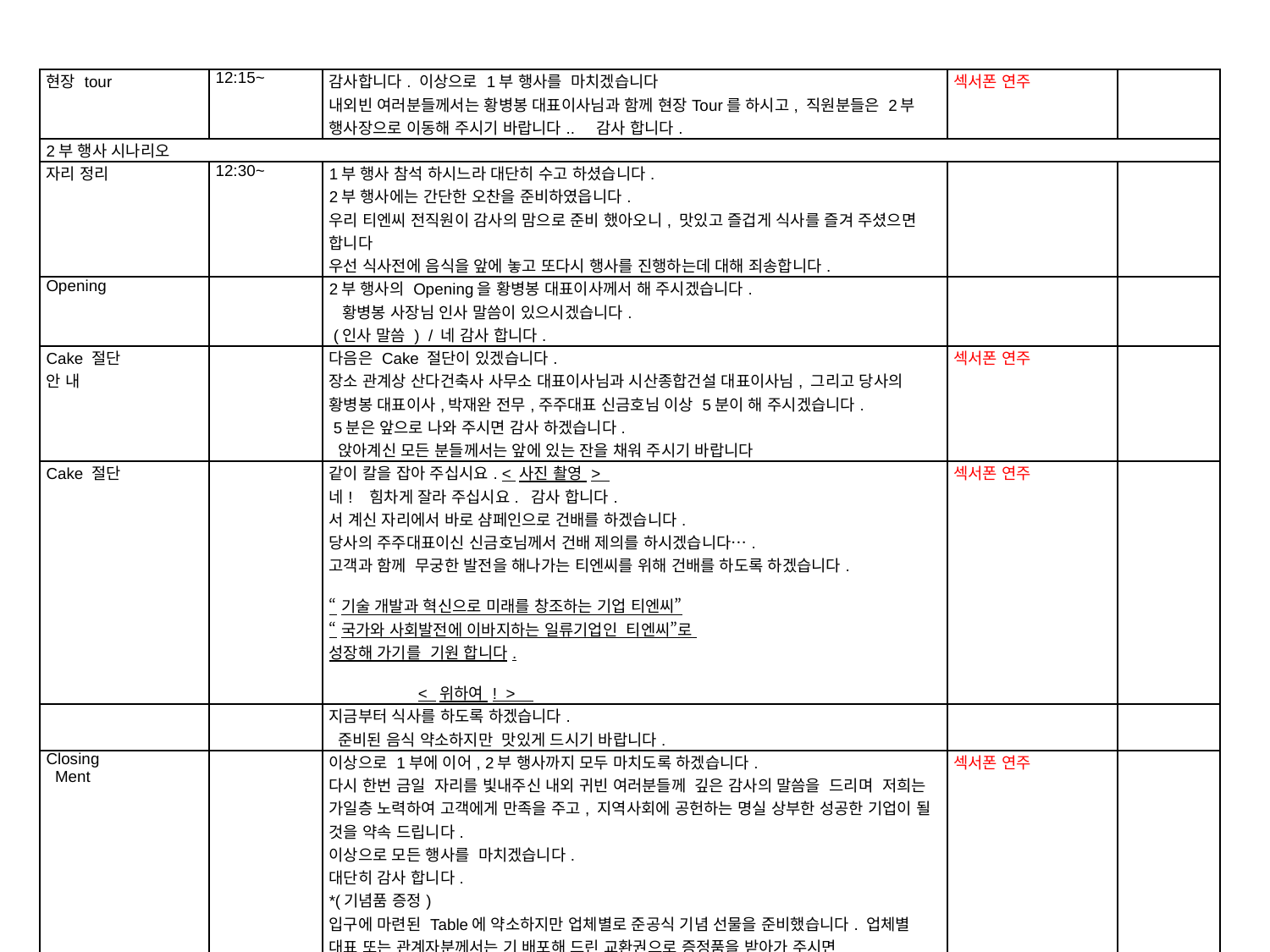

| 현장 tour | 12:15~ | 감사합니다. 이상으로 1부 행사를 마치겠습니다 내외빈 여러분들께서는 황병봉 대표이사님과 함께 현장Tour를 하시고, 직원분들은 2부 행사장으로 이동해 주시기 바랍니다.. 감사 합니다. | 섹서폰 연주 |  |
| --- | --- | --- | --- | --- |
| 2부 행사 시나리오 |  |  |  |  |
| 자리 정리 | 12:30~ | 1부 행사 참석 하시느라 대단히 수고 하셨습니다. 2부 행사에는 간단한 오찬을 준비하였읍니다. 우리 티엔씨 전직원이 감사의 맘으로 준비 했아오니, 맛있고 즐겁게 식사를 즐겨 주셨으면 합니다 우선 식사전에 음식을 앞에 놓고 또다시 행사를 진행하는데 대해 죄송합니다. |  |  |
| Opening |  | 2부 행사의 Opening을 황병봉 대표이사께서 해 주시겠습니다. 황병봉 사장님 인사 말씀이 있으시겠습니다. (인사 말씀 ) / 네 감사 합니다. |  |  |
| Cake 절단 안 내 |  | 다음은 Cake 절단이 있겠습니다. 장소 관계상 산다건축사 사무소 대표이사님과 시산종합건설 대표이사님, 그리고 당사의 황병봉 대표이사,박재완 전무,주주대표 신금호님 이상 5분이 해 주시겠습니다. 5분은 앞으로 나와 주시면 감사 하겠습니다. 앉아계신 모든 분들께서는 앞에 있는 잔을 채워 주시기 바랍니다 | 섹서폰 연주 |  |
| Cake 절단 |  | 같이 칼을 잡아 주십시요. < 사진 촬영 > 네! 힘차게 잘라 주십시요. 감사 합니다. 서 계신 자리에서 바로 샴페인으로 건배를 하겠습니다. 당사의 주주대표이신 신금호님께서 건배 제의를 하시겠습니다…. 고객과 함께 무궁한 발전을 해나가는 티엔씨를 위해 건배를 하도록 하겠습니다. “기술 개발과 혁신으로 미래를 창조하는 기업 티엔씨” “국가와 사회발전에 이바지하는 일류기업인 티엔씨”로 성장해 가기를 기원 합니다. < 위하여 ! > | 섹서폰 연주 |  |
|  |  | 지금부터 식사를 하도록 하겠습니다. 준비된 음식 약소하지만 맛있게 드시기 바랍니다. |  |  |
| Closing Ment |  | 이상으로 1부에 이어, 2부 행사까지 모두 마치도록 하겠습니다. 다시 한번 금일 자리를 빛내주신 내외 귀빈 여러분들께 깊은 감사의 말씀을 드리며 저희는 가일층 노력하여 고객에게 만족을 주고, 지역사회에 공헌하는 명실 상부한 성공한 기업이 될 것을 약속 드립니다. 이상으로 모든 행사를 마치겠습니다. 대단히 감사 합니다. \*(기념품 증정) 입구에 마련된 Table에 약소하지만 업체별로 준공식 기념 선물을 준비했습니다. 업체별 대표 또는 관계자분께서는 기 배포해 드린 교환권으로 증정품을 받아가 주시면 감사하겠습니다. | 섹서폰 연주 |  |